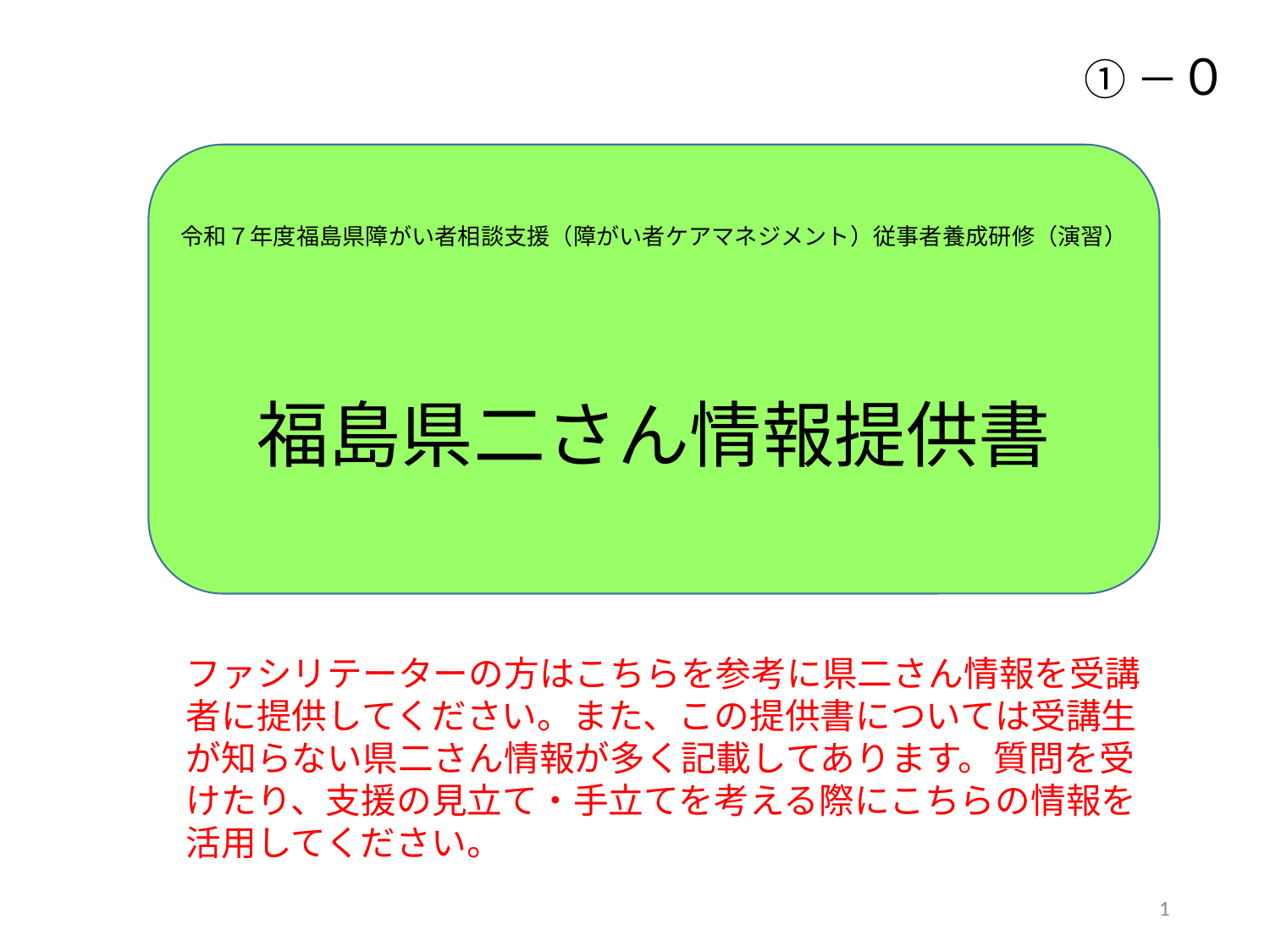

①－０

# 令和７年度福島県障がい者相談支援（障がい者ケアマネジメント）従事者養成研修（演習） 福島県二さん情報提供書
ファシリテーターの方はこちらを参考に県二さん情報を受講者に提供してください。また、この提供書については受講生が知らない県二さん情報が多く記載してあります。質問を受けたり、支援の見立て・手立てを考える際にこちらの情報を活用してください。
1